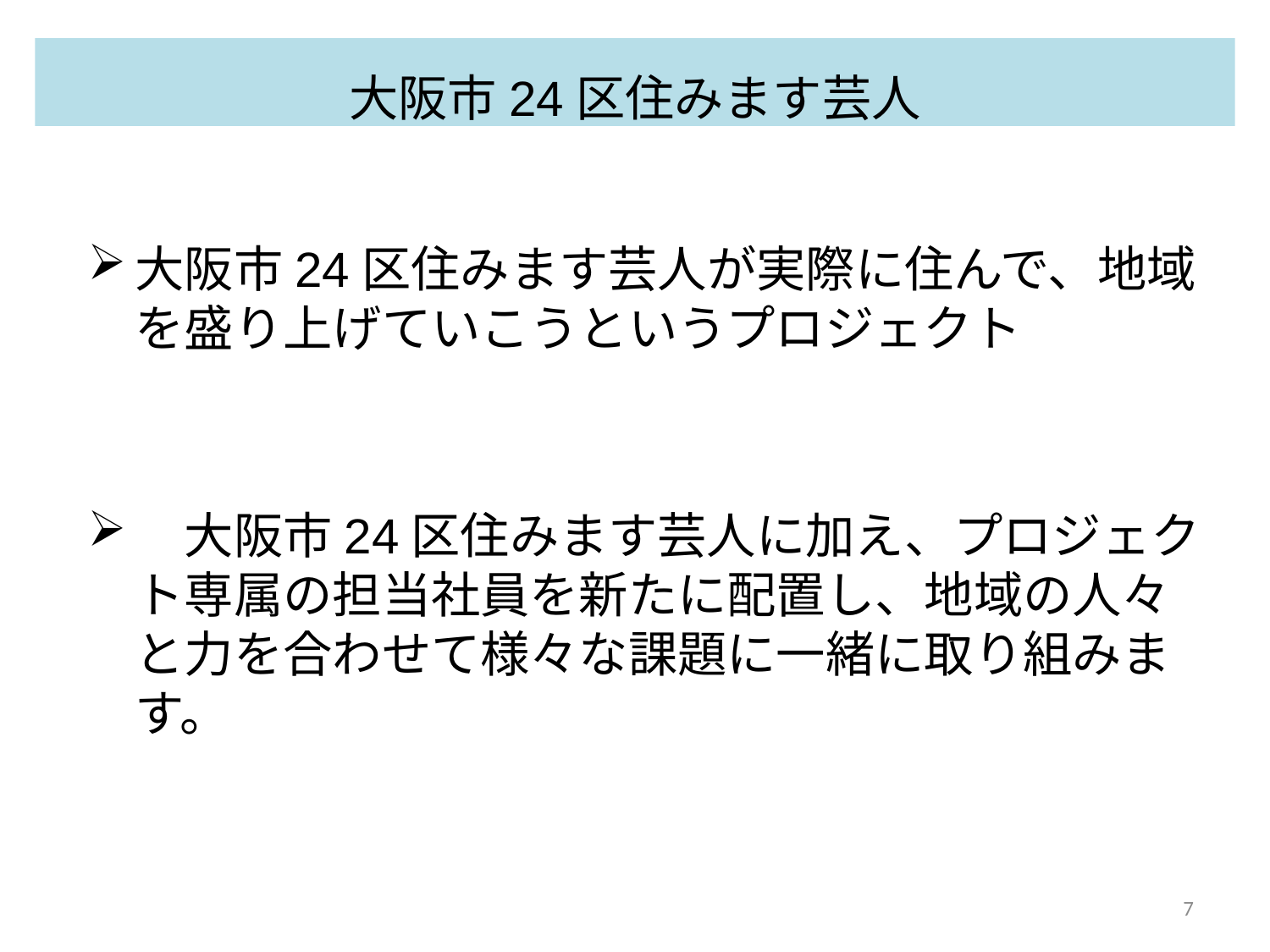

# 大阪市24区住みます芸人
大阪市24区住みます芸人が実際に住んで、地域を盛り上げていこうというプロジェクト

　大阪市24区住みます芸人に加え、プロジェクト専属の担当社員を新たに配置し、地域の人々と力を合わせて様々な課題に一緒に取り組みます。

7